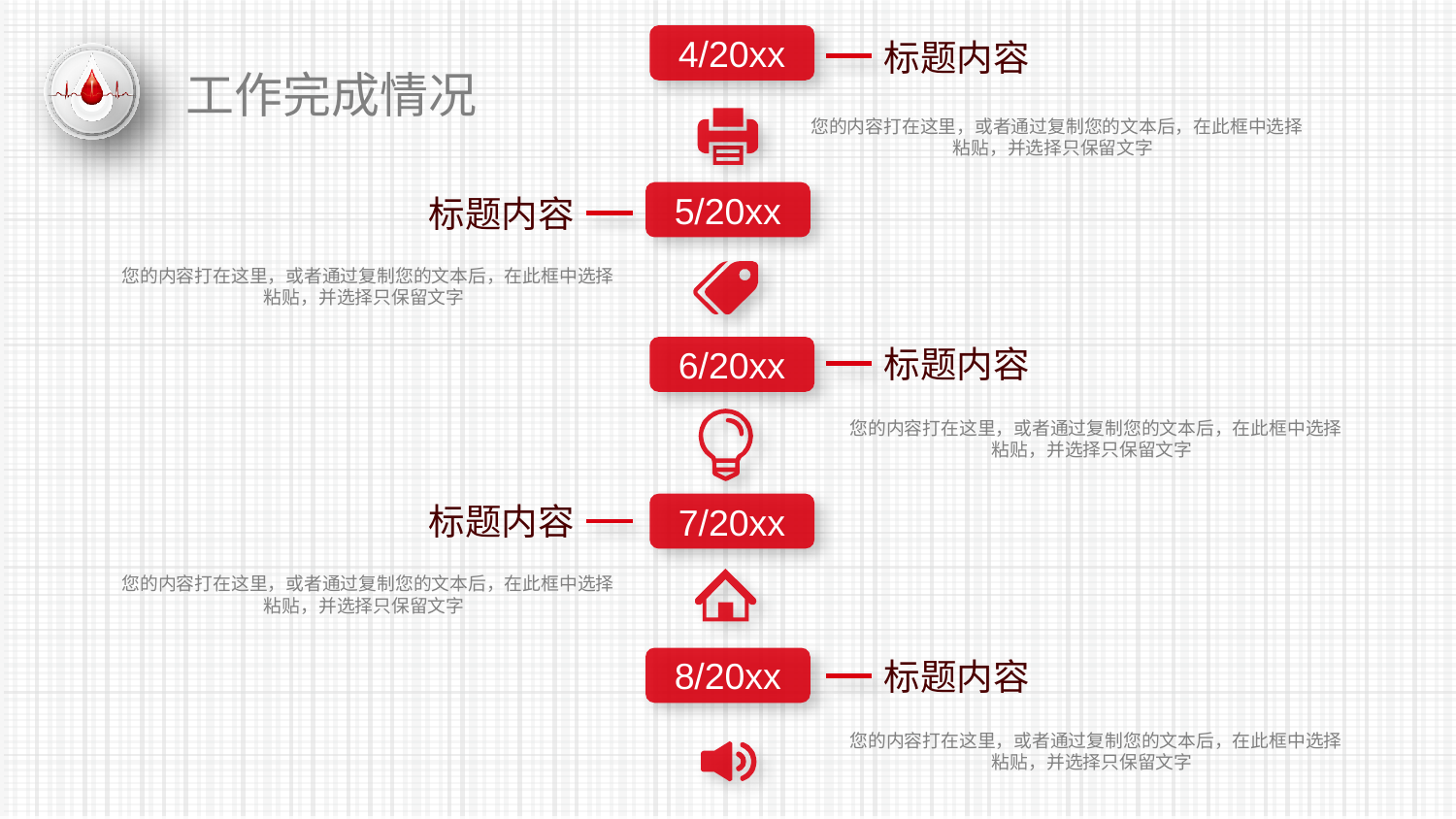

4/20xx
标题内容
工作完成情况

 您的内容打在这里，或者通过复制您的文本后，在此框中选择粘贴，并选择只保留文字
5/20xx
标题内容
 您的内容打在这里，或者通过复制您的文本后，在此框中选择粘贴，并选择只保留文字

标题内容
6/20xx

 您的内容打在这里，或者通过复制您的文本后，在此框中选择粘贴，并选择只保留文字
7/20xx
标题内容
 您的内容打在这里，或者通过复制您的文本后，在此框中选择粘贴，并选择只保留文字

8/20xx
标题内容
 您的内容打在这里，或者通过复制您的文本后，在此框中选择粘贴，并选择只保留文字